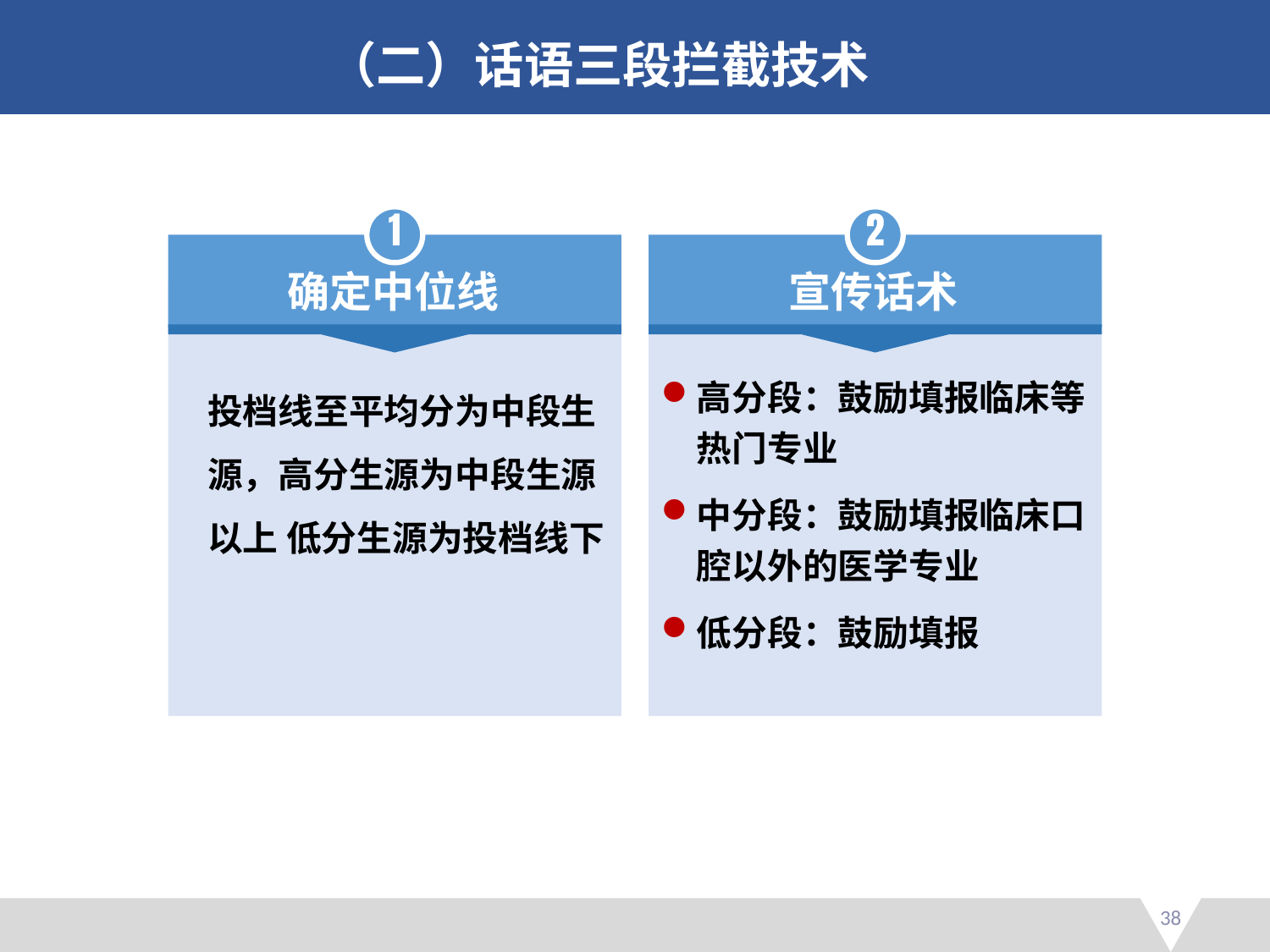

（二）话语三段拦截技术
1
2

确定中位线

宣传话术

高分段：鼓励填报临床等热门专业
中分段：鼓励填报临床口腔以外的医学专业
低分段：鼓励填报
投档线至平均分为中段生源，高分生源为中段生源以上 低分生源为投档线下
38